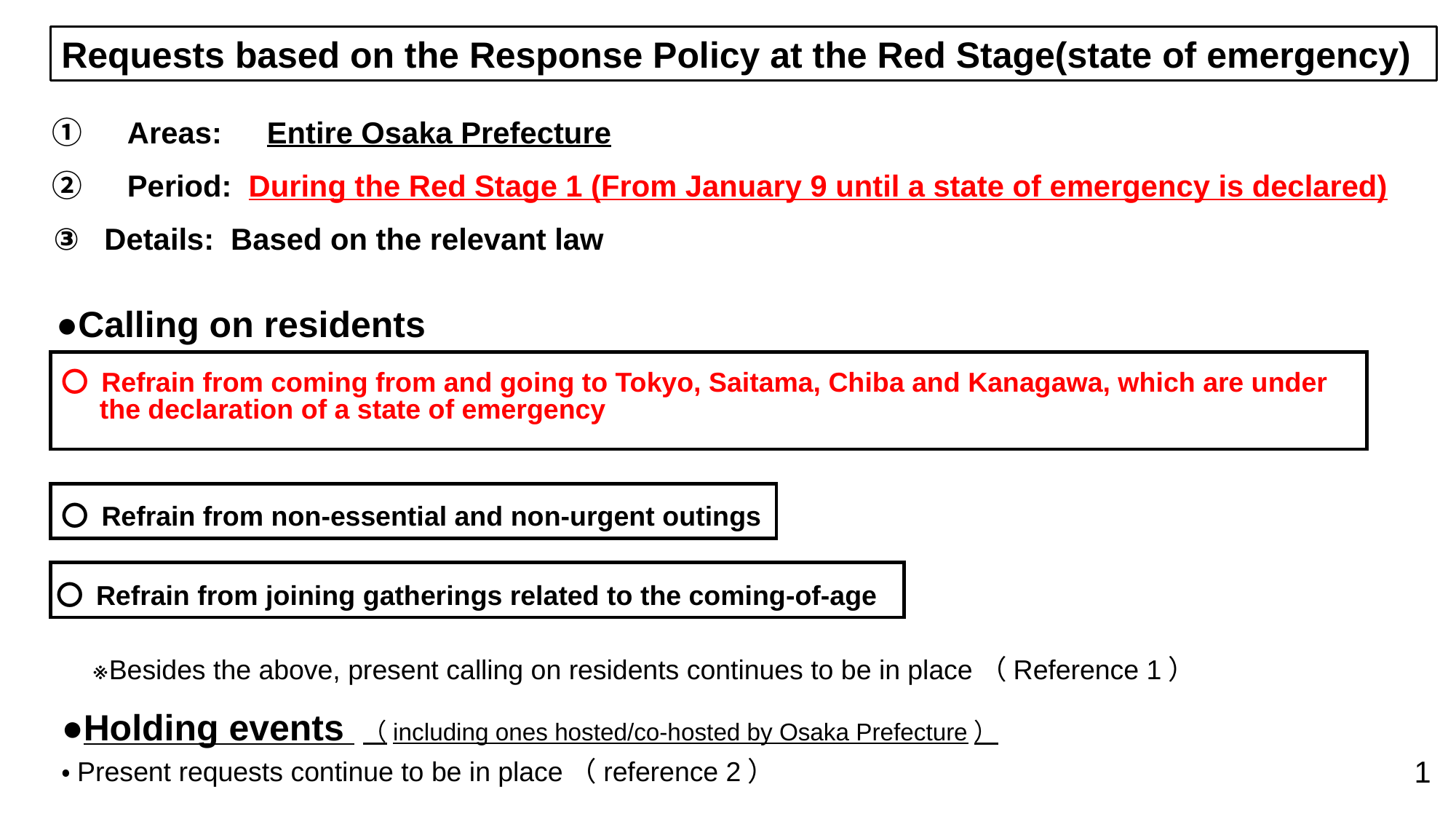

Requests based on the Response Policy at the Red Stage(state of emergency)
 ①　Areas:　Entire Osaka Prefecture
 ②　Period:  During the Red Stage 1 (From January 9 until a state of emergency is declared)
 ③   Details:  Based on the relevant law
●Calling on residents

〇 Refrain from coming from and going to Tokyo, Saitama, Chiba and Kanagawa, which are under
     the declaration of a state of emergency
〇 Refrain from non-essential and non-urgent outings

〇 Refrain from joining gatherings related to the coming-of-age

※Besides the above, present calling on residents continues to be in place（Reference 1）
●Holding events （including ones hosted/co-hosted by Osaka Prefecture）
・Present requests continue to be in place（reference 2）
1